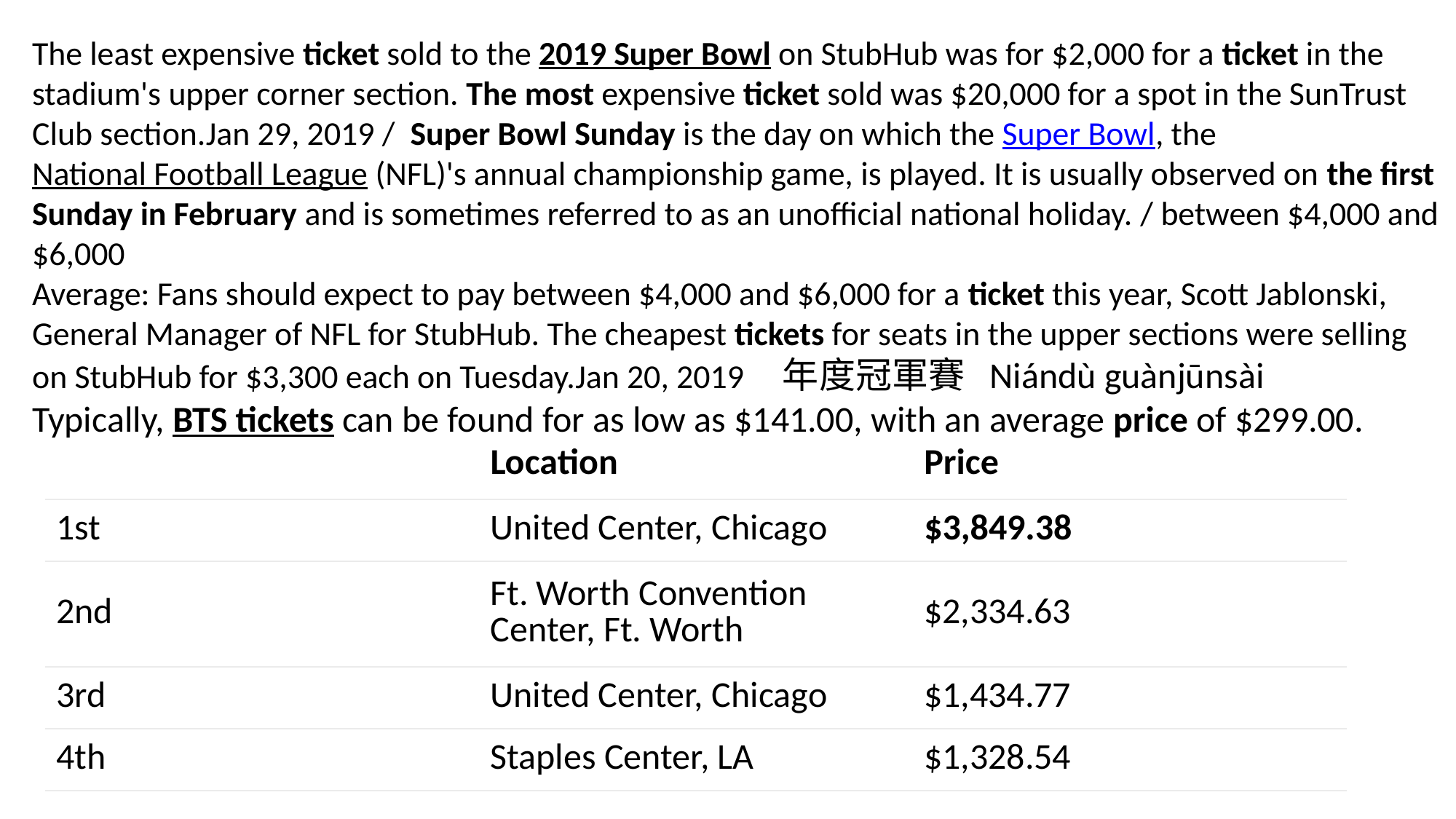

The least expensive ticket sold to the 2019 Super Bowl on StubHub was for $2,000 for a ticket in the stadium's upper corner section. The most expensive ticket sold was $20,000 for a spot in the SunTrust Club section.Jan 29, 2019 /  Super Bowl Sunday is the day on which the Super Bowl, the National Football League (NFL)'s annual championship game, is played. It is usually observed on the first Sunday in February and is sometimes referred to as an unofficial national holiday. / between $4,000 and $6,000
Average: Fans should expect to pay between $4,000 and $6,000 for a ticket this year, Scott Jablonski, General Manager of NFL for StubHub. The cheapest tickets for seats in the upper sections were selling on StubHub for $3,300 each on Tuesday.Jan 20, 2019    年度冠軍賽  Niándù guànjūnsài
Typically, BTS tickets can be found for as low as $141.00, with an average price of $299.00.
|  | Location | Price |
| --- | --- | --- |
| 1st | United Center, Chicago | $3,849.38 |
| 2nd | Ft. Worth Convention Center, Ft. Worth | $2,334.63 |
| 3rd | United Center, Chicago | $1,434.77 |
| 4th | Staples Center, LA | $1,328.54 |